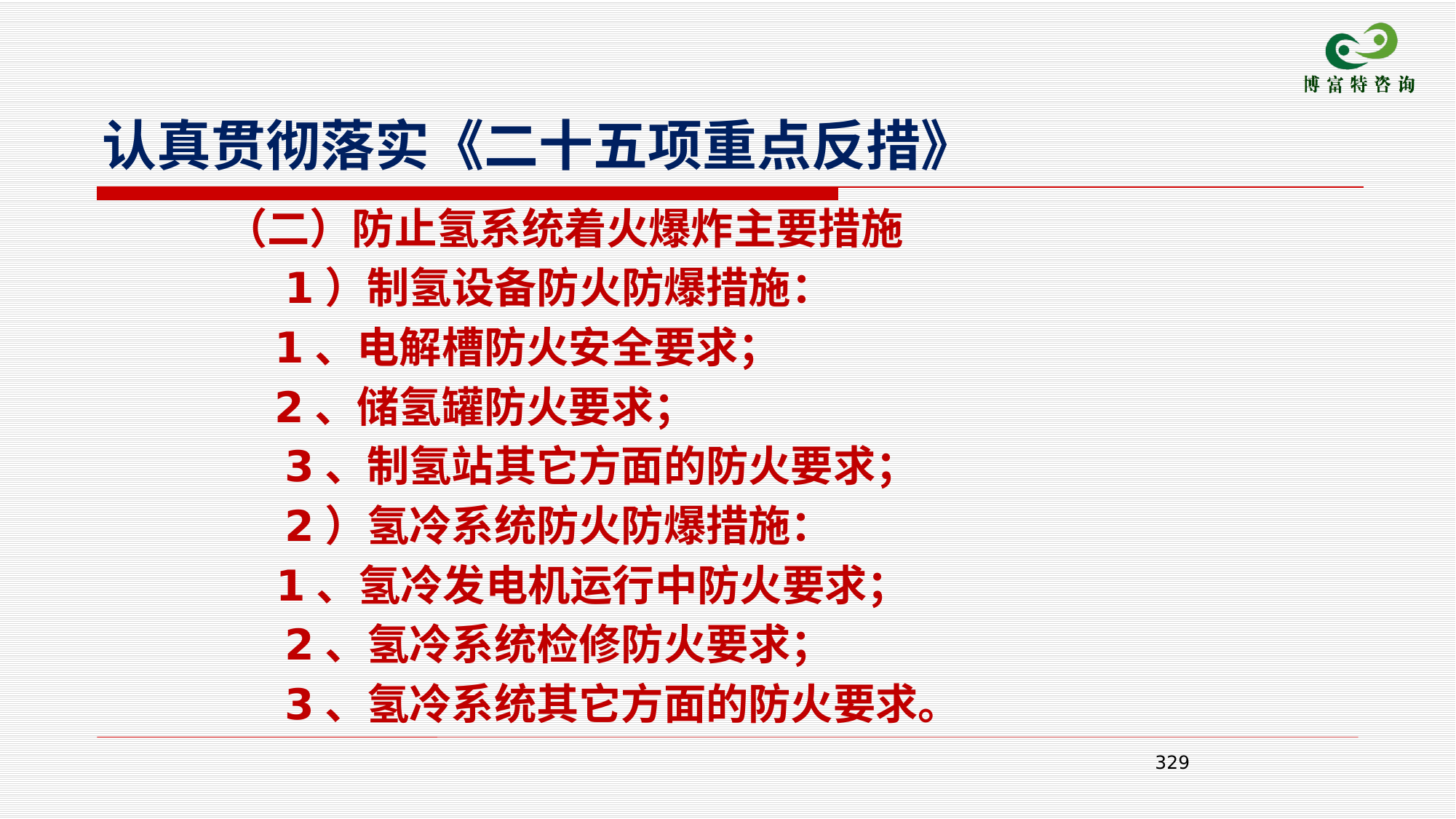

认真贯彻落实《二十五项重点反措》
      （二）防止氢系统着火爆炸主要措施
        1）制氢设备防火防爆措施：
        1、电解槽防火安全要求；
        2、储氢罐防火要求；
        3、制氢站其它方面的防火要求；
        2）氢冷系统防火防爆措施：
        1、氢冷发电机运行中防火要求；
        2、氢冷系统检修防火要求；
        3、氢冷系统其它方面的防火要求。

329